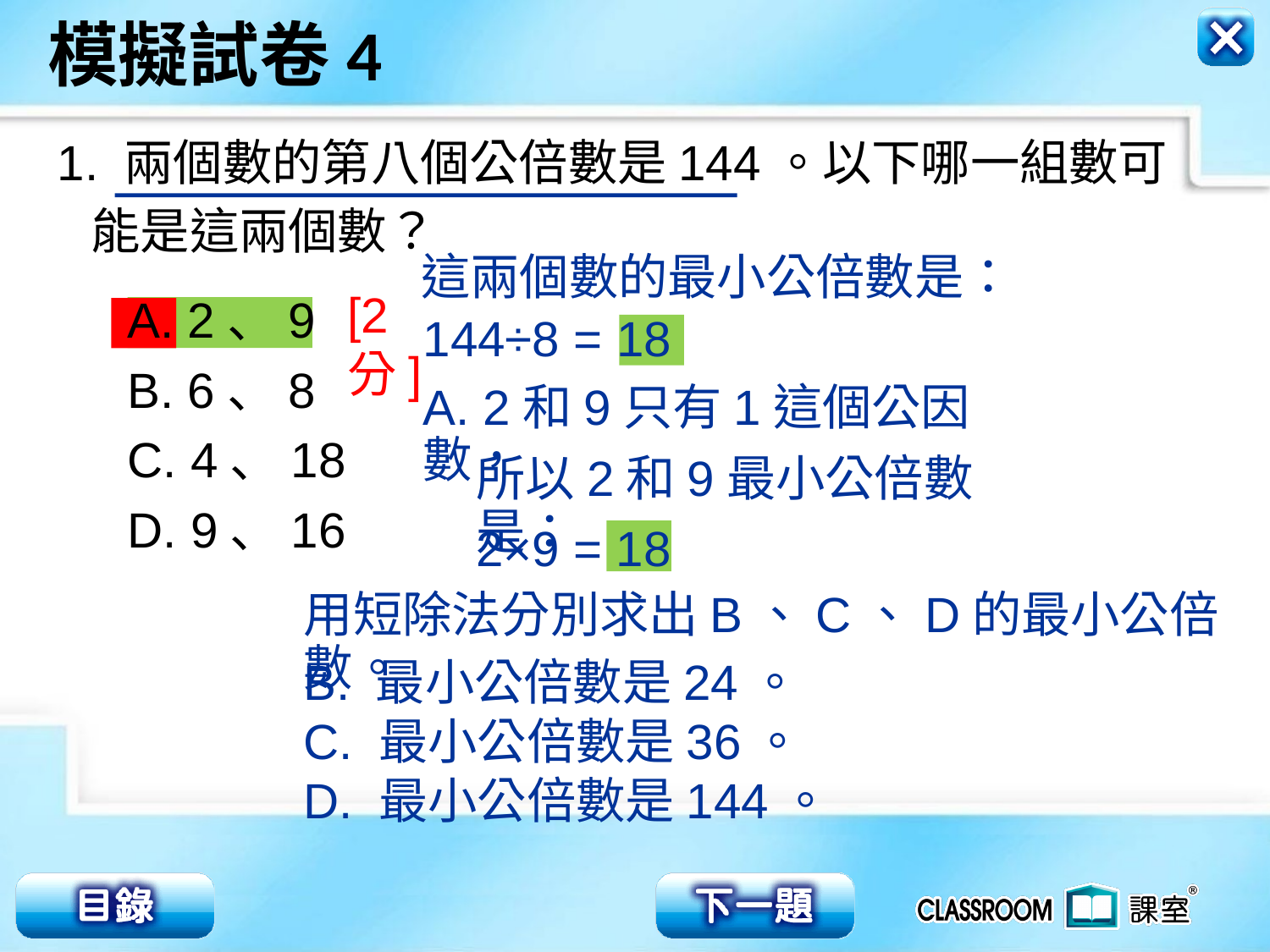

1. 兩個數的第八個公倍數是144。以下哪一組數可
  能是這兩個數？

這兩個數的最小公倍數是：
[2分]
A. 2、9
B. 6、8
C. 4、18
D. 9、16

144÷8 = 18

A. 2和9只有1這個公因數，
所以2和9最小公倍數是：
2×9 = 18

用短除法分別求出B、C、D的最小公倍數。
B. 最小公倍數是24。
C. 最小公倍數是36。
D. 最小公倍數是144。